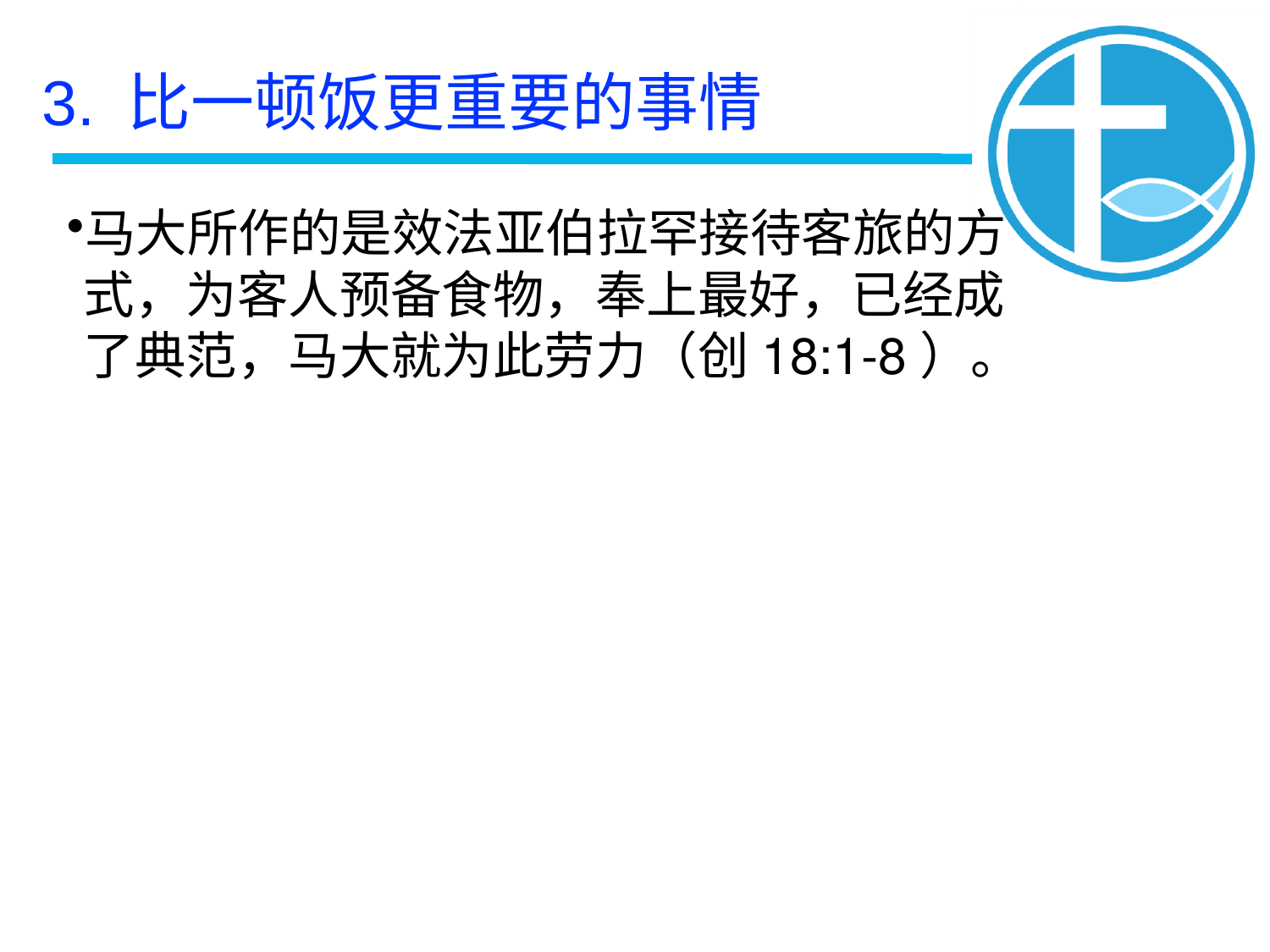

3. 比一顿饭更重要的事情
马大所作的是效法亚伯拉罕接待客旅的方式，为客人预备食物，奉上最好，已经成了典范，马大就为此劳力（创18:1-8）。